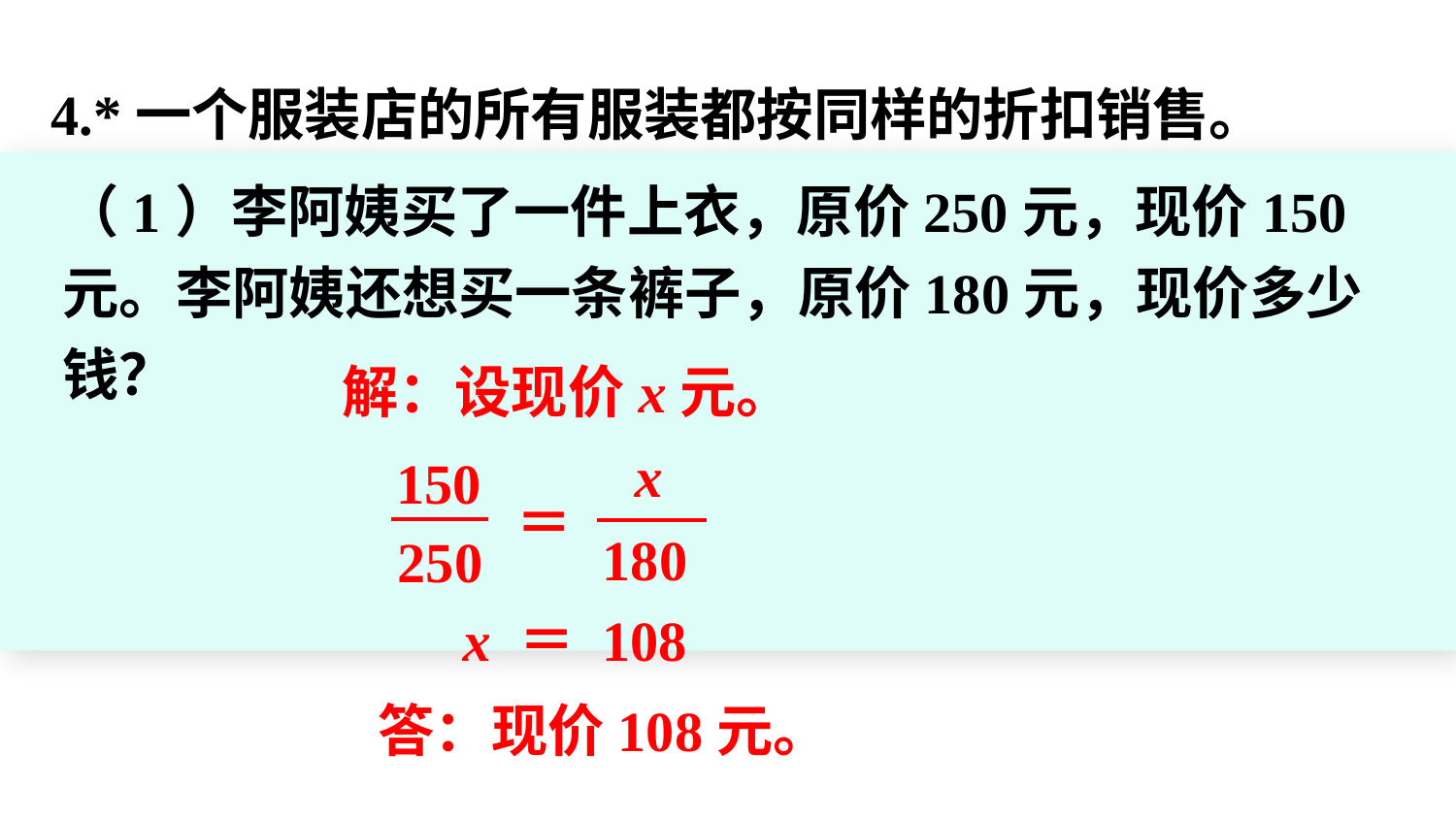

4.*一个服装店的所有服装都按同样的折扣销售。
（1）李阿姨买了一件上衣，原价250元，现价150元。李阿姨还想买一条裤子，原价180元，现价多少钱？
解：设现价x元。
150
x
＝
180
250
x ＝ 108
答：现价108元。